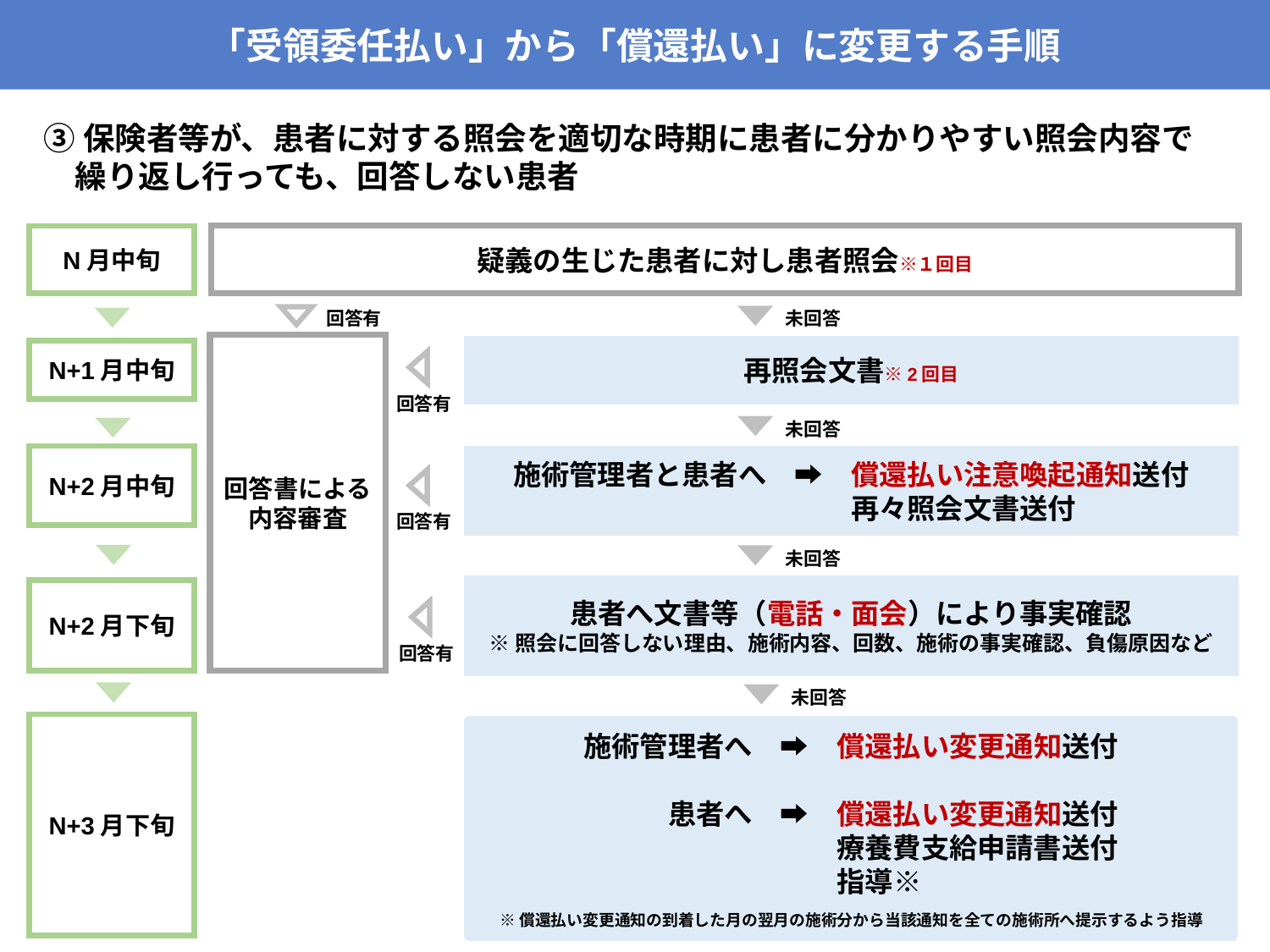

「受領委任払い」から「償還払い」に変更する手順
③保険者等が、患者に対する照会を適切な時期に患者に分かりやすい照会内容で
　繰り返し行っても、回答しない患者
疑義の生じた患者に対し患者照会※１回目
N月中旬
回答有

未回答

回答書による内容審査
N+1月中旬
再照会文書※2回目

回答有
未回答

N+2月中旬
施術管理者と患者へ　➡　償還払い注意喚起通知送付
　　　　　　　　再々照会文書送付

回答有
未回答

N+2月下旬
患者へ文書等（電話・面会）により事実確認
※照会に回答しない理由、施術内容、回数、施術の事実確認、負傷原因など

回答有
未回答

N+3月下旬
施術管理者へ　➡　償還払い変更通知送付

　　　患者へ　➡　償還払い変更通知送付
　　　　　　　　　療養費支給申請書送付
　　指導※
※償還払い変更通知の到着した月の翌月の施術分から当該通知を全ての施術所へ提示するよう指導